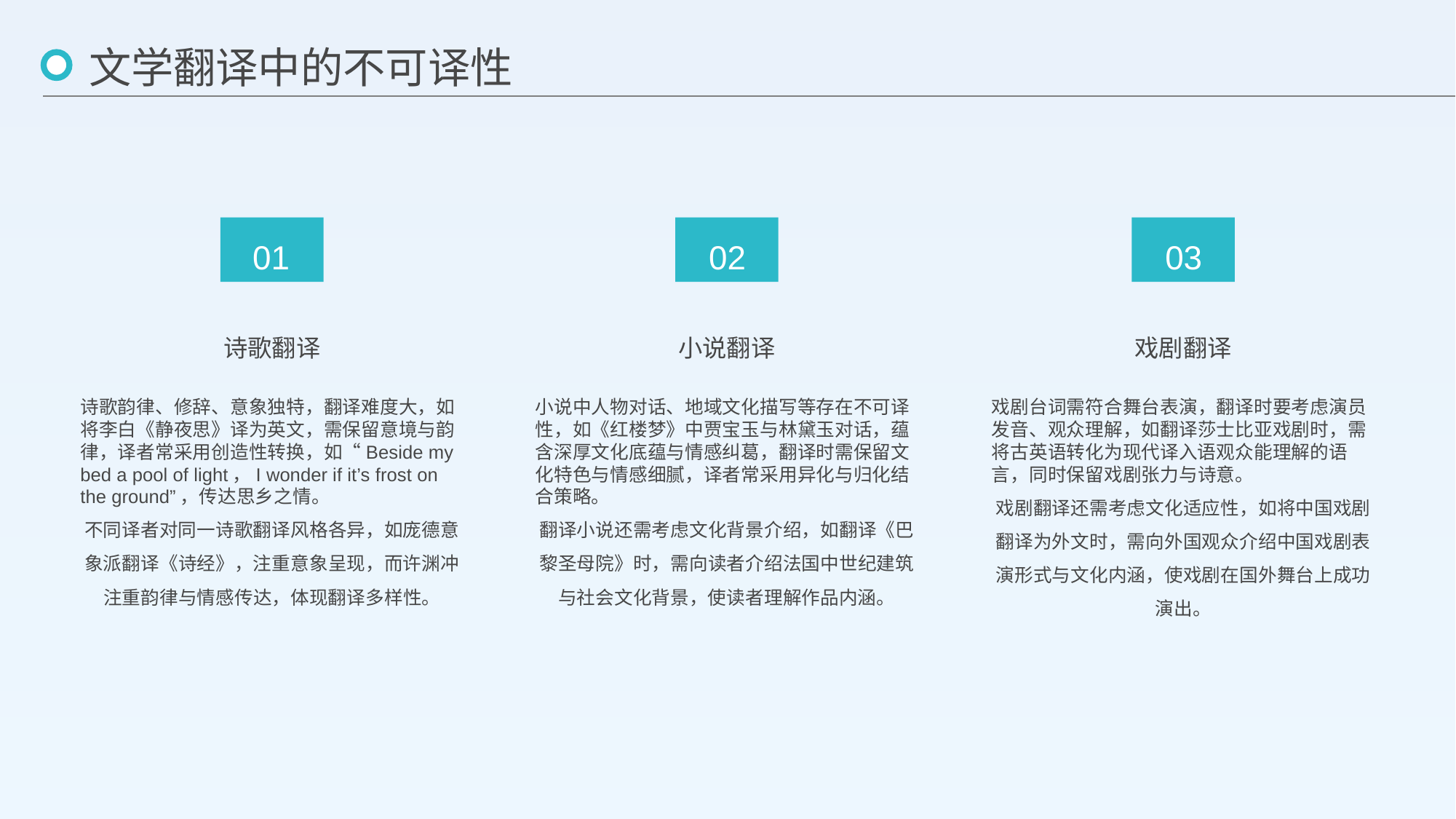

文学翻译中的不可译性

01
02
03
诗歌翻译
小说翻译
戏剧翻译
诗歌韵律、修辞、意象独特，翻译难度大，如将李白《静夜思》译为英文，需保留意境与韵律，译者常采用创造性转换，如“Beside my bed a pool of light，I wonder if it’s frost on the ground”，传达思乡之情。
不同译者对同一诗歌翻译风格各异，如庞德意象派翻译《诗经》，注重意象呈现，而许渊冲注重韵律与情感传达，体现翻译多样性。
小说中人物对话、地域文化描写等存在不可译性，如《红楼梦》中贾宝玉与林黛玉对话，蕴含深厚文化底蕴与情感纠葛，翻译时需保留文化特色与情感细腻，译者常采用异化与归化结合策略。
翻译小说还需考虑文化背景介绍，如翻译《巴黎圣母院》时，需向读者介绍法国中世纪建筑与社会文化背景，使读者理解作品内涵。
戏剧台词需符合舞台表演，翻译时要考虑演员发音、观众理解，如翻译莎士比亚戏剧时，需将古英语转化为现代译入语观众能理解的语言，同时保留戏剧张力与诗意。
戏剧翻译还需考虑文化适应性，如将中国戏剧翻译为外文时，需向外国观众介绍中国戏剧表演形式与文化内涵，使戏剧在国外舞台上成功演出。